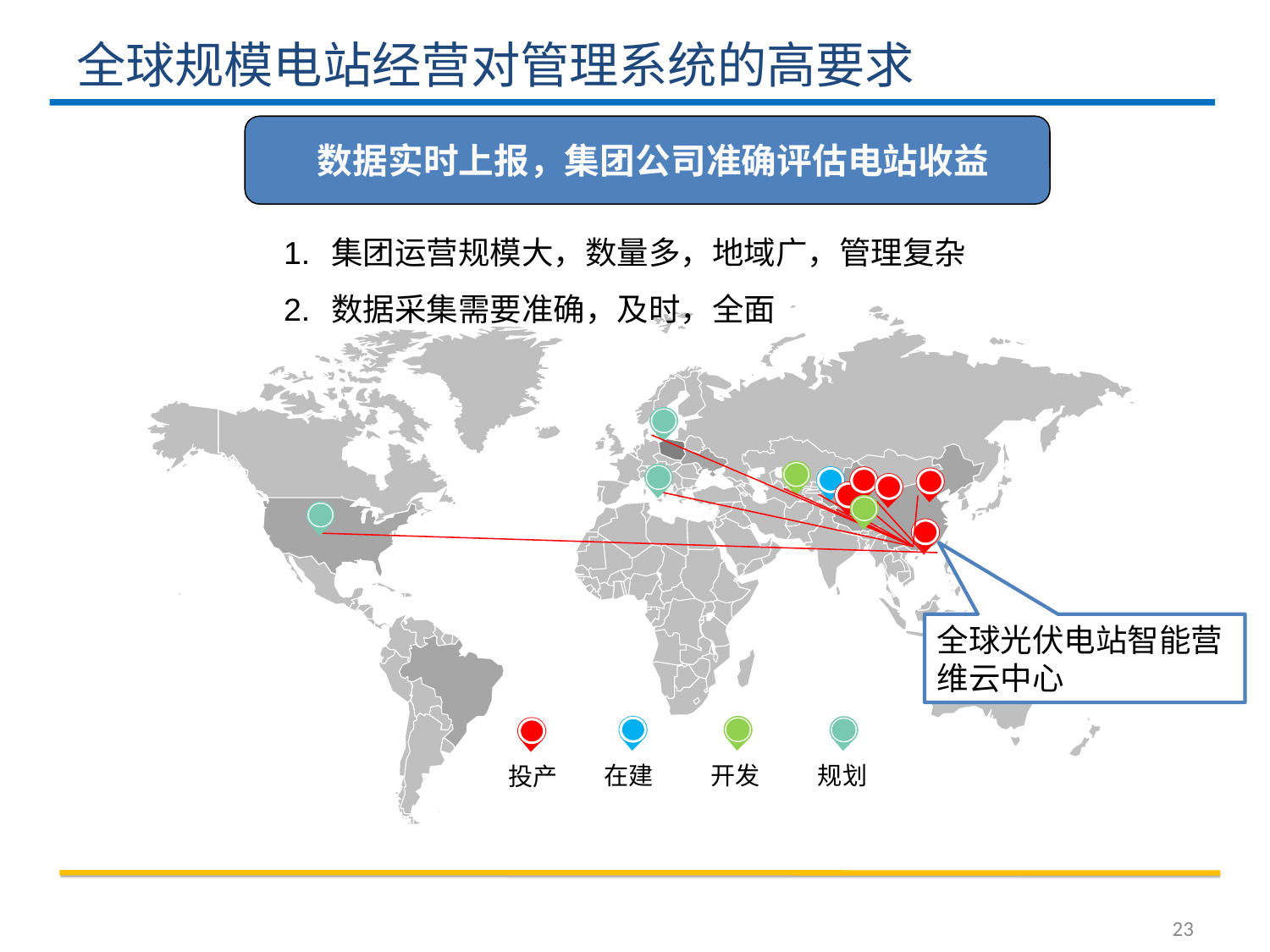

# 全球规模电站经营对管理系统的高要求

数据实时上报，集团公司准确评估电站收益
集团运营规模大，数量多，地域广，管理复杂
数据采集需要准确，及时，全面

全球光伏电站智能营维云中心

在建

开发

规划

投产
23